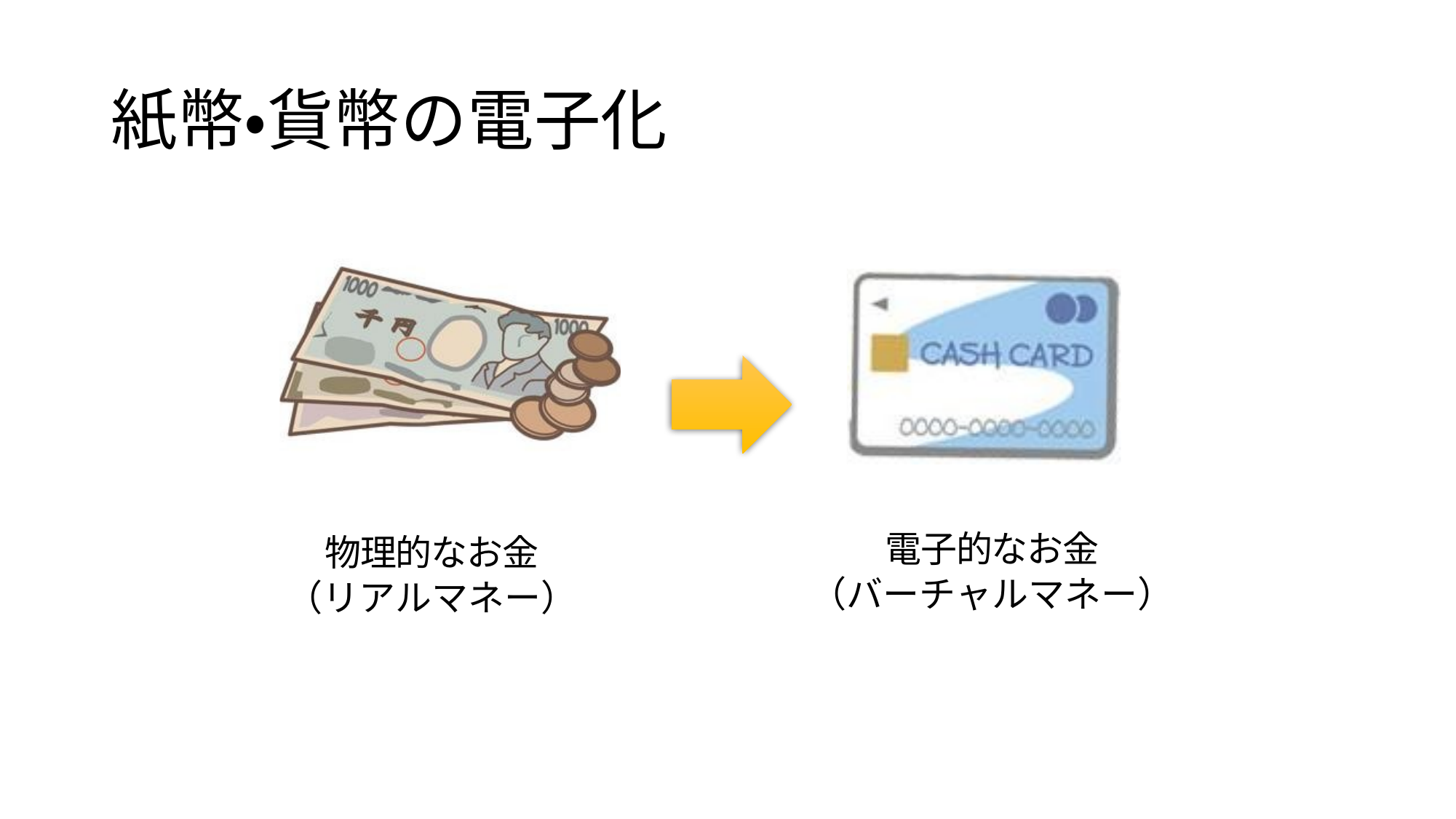

# 紙幣・貨幣の電子化

電子的なお金
（バーチャルマネー）
物理的なお金
（リアルマネー）